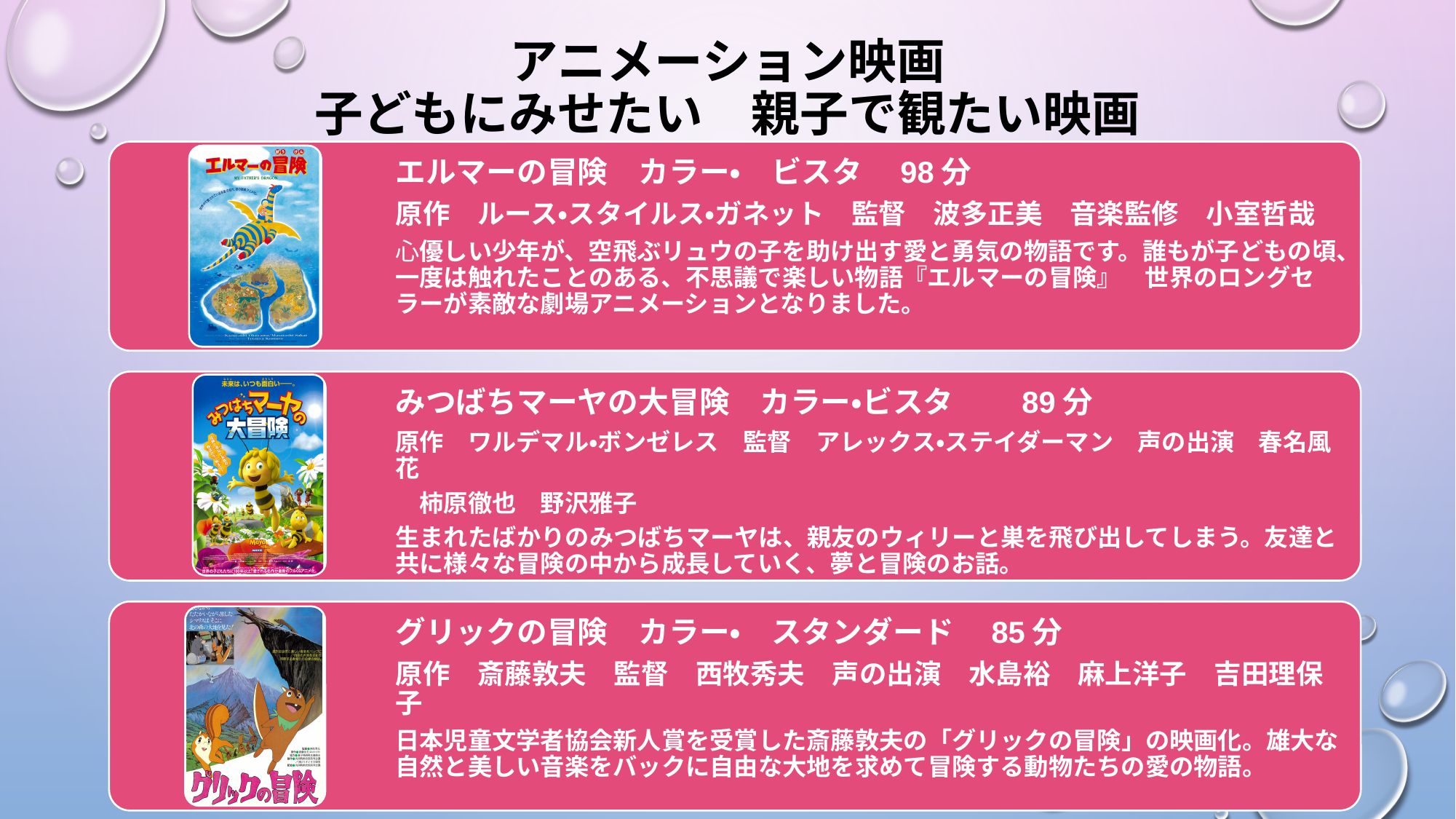

# アニメーション映画 子どもにみせたい　親子で観たい映画
エルマーの冒険　カラー・　ビスタ　98分
原作　ルース・スタイルス・ガネット　監督　波多正美　音楽監修　小室哲哉
心優しい少年が、空飛ぶリュウの子を助け出す愛と勇気の物語です。誰もが子どもの頃、一度は触れたことのある、不思議で楽しい物語『エルマーの冒険』　世界のロングセラーが素敵な劇場アニメーションとなりました。

みつばちマーヤの大冒険　カラー・ビスタ　　89分
原作　ワルデマル・ボンゼレス　監督　アレックス・ステイダーマン　声の出演　春名風花
　柿原徹也　野沢雅子
生まれたばかりのみつばちマーヤは、親友のウィリーと巣を飛び出してしまう。友達と共に様々な冒険の中から成長していく、夢と冒険のお話。

グリックの冒険　カラー・　スタンダード　85分
原作　斎藤敦夫　監督　西牧秀夫　声の出演　水島裕　麻上洋子　吉田理保子
日本児童文学者協会新人賞を受賞した斎藤敦夫の「グリックの冒険」の映画化。雄大な自然と美しい音楽をバックに自由な大地を求めて冒険する動物たちの愛の物語。